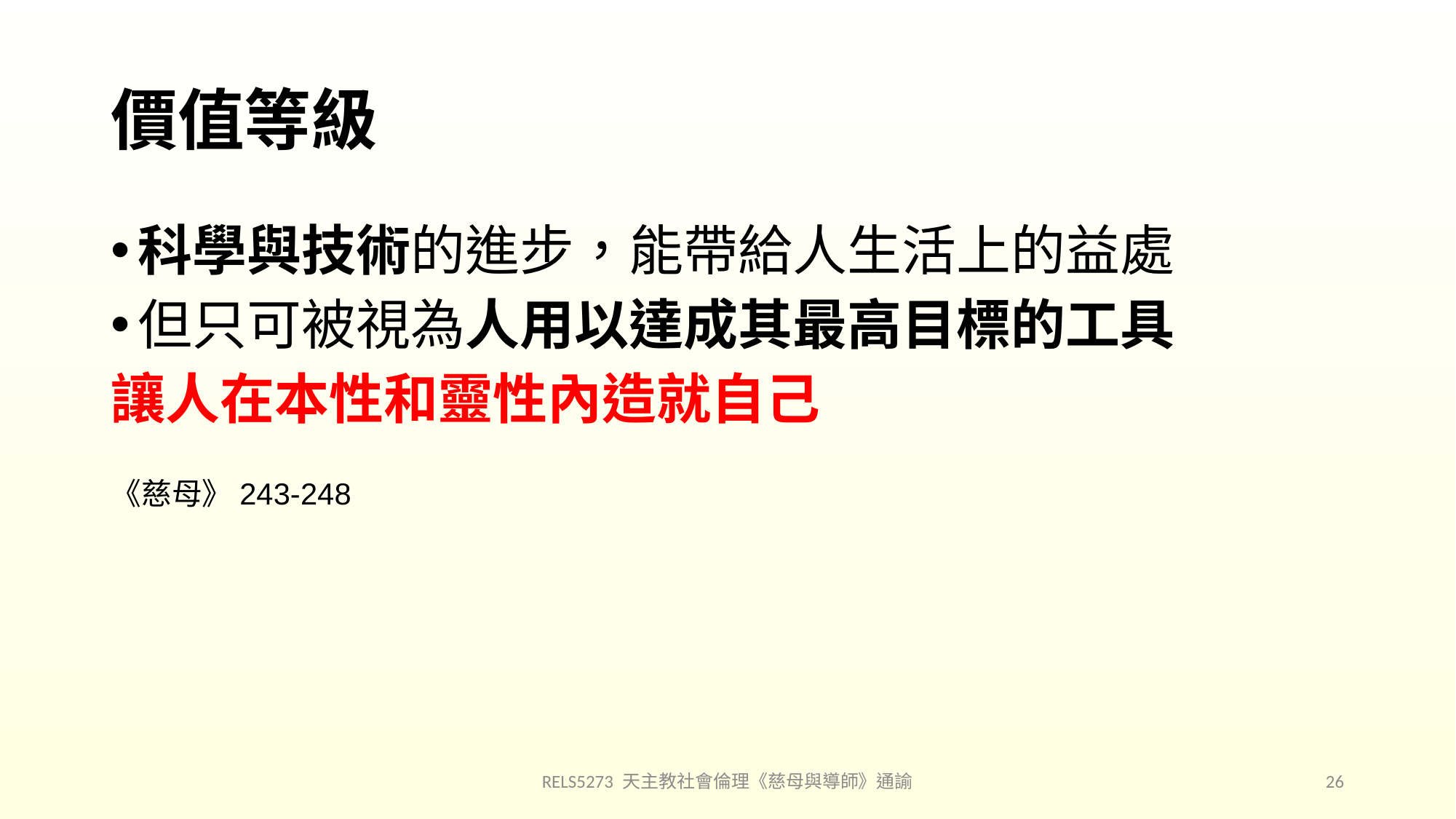

# 價值等級
科學與技術的進步，能帶給人生活上的益處
但只可被視為人用以達成其最高目標的工具
讓人在本性和靈性內造就自己
《慈母》243-248
RELS5273 天主教社會倫理《慈母與導師》通諭
26